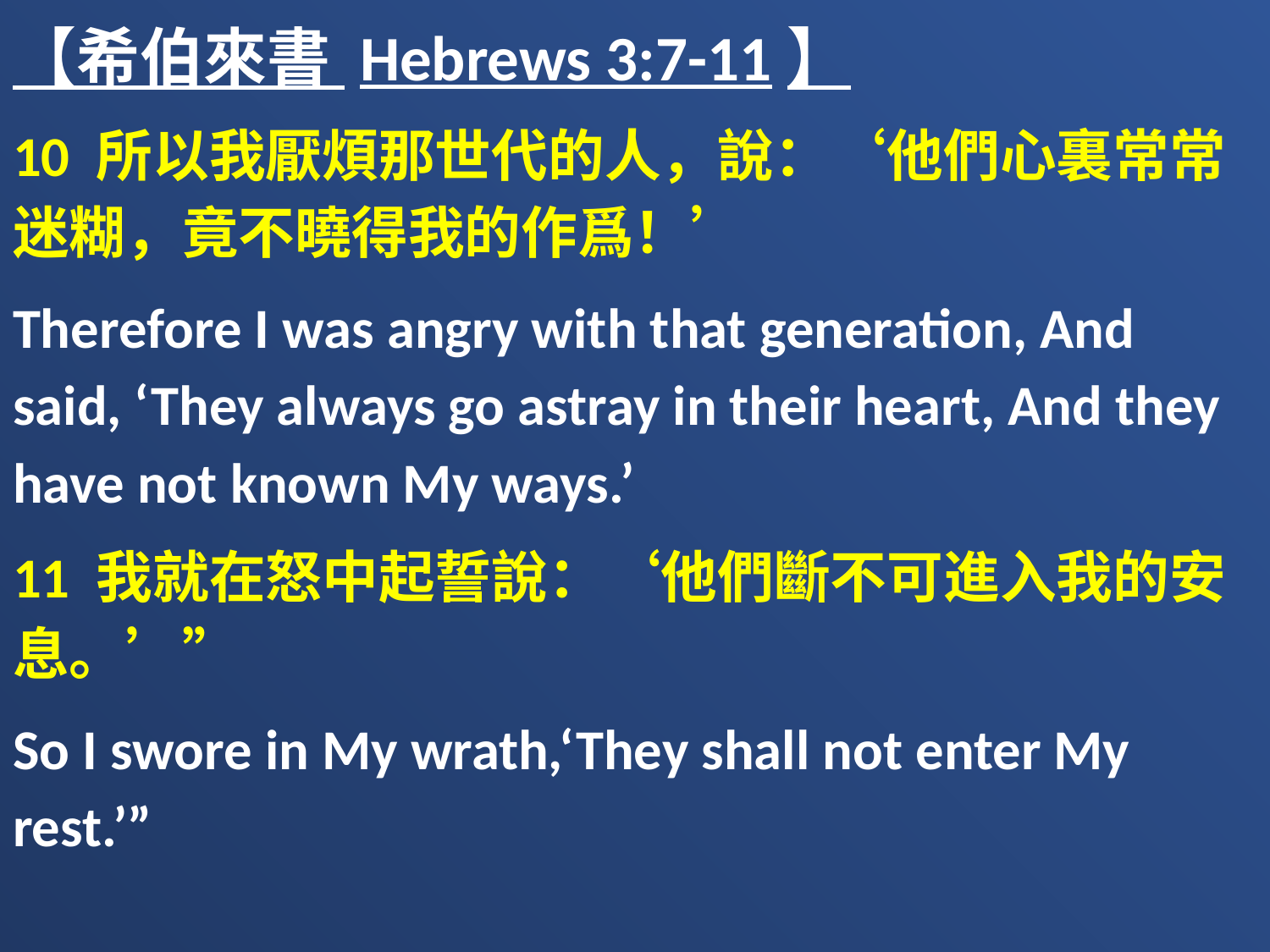

【希伯來書 Hebrews 3:7-11】
10 所以我厭煩那世代的人，說：‘他們心裏常常迷糊，竟不曉得我的作爲！’
Therefore I was angry with that generation, And said, ‘They always go astray in their heart, And they have not known My ways.’
11 我就在怒中起誓說：‘他們斷不可進入我的安息。’”
So I swore in My wrath,‘They shall not enter My rest.’”